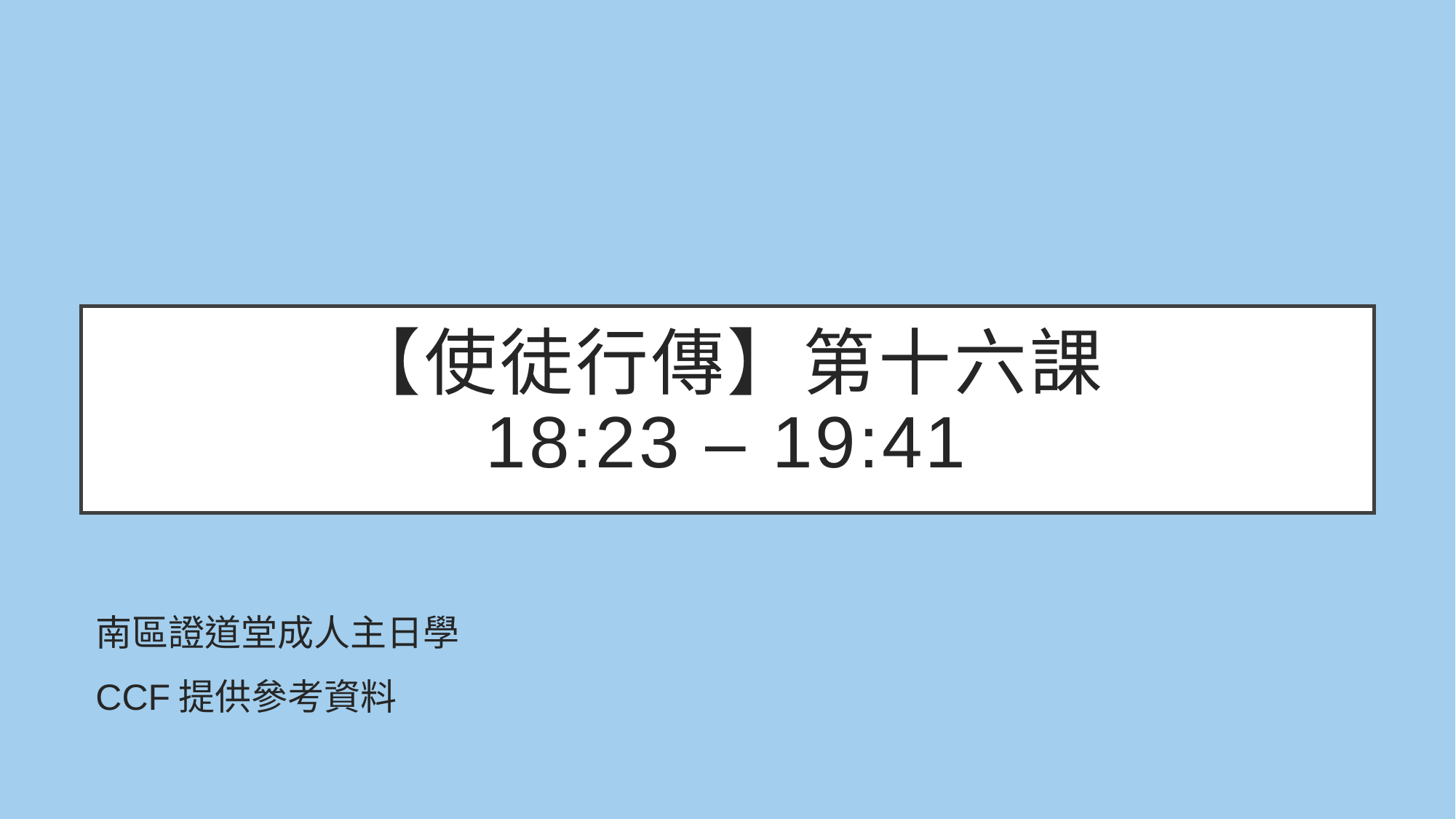

# 【使徒行傳】第十六課 18:23 – 19:41
南區證道堂成人主日學
CCF提供參考資料